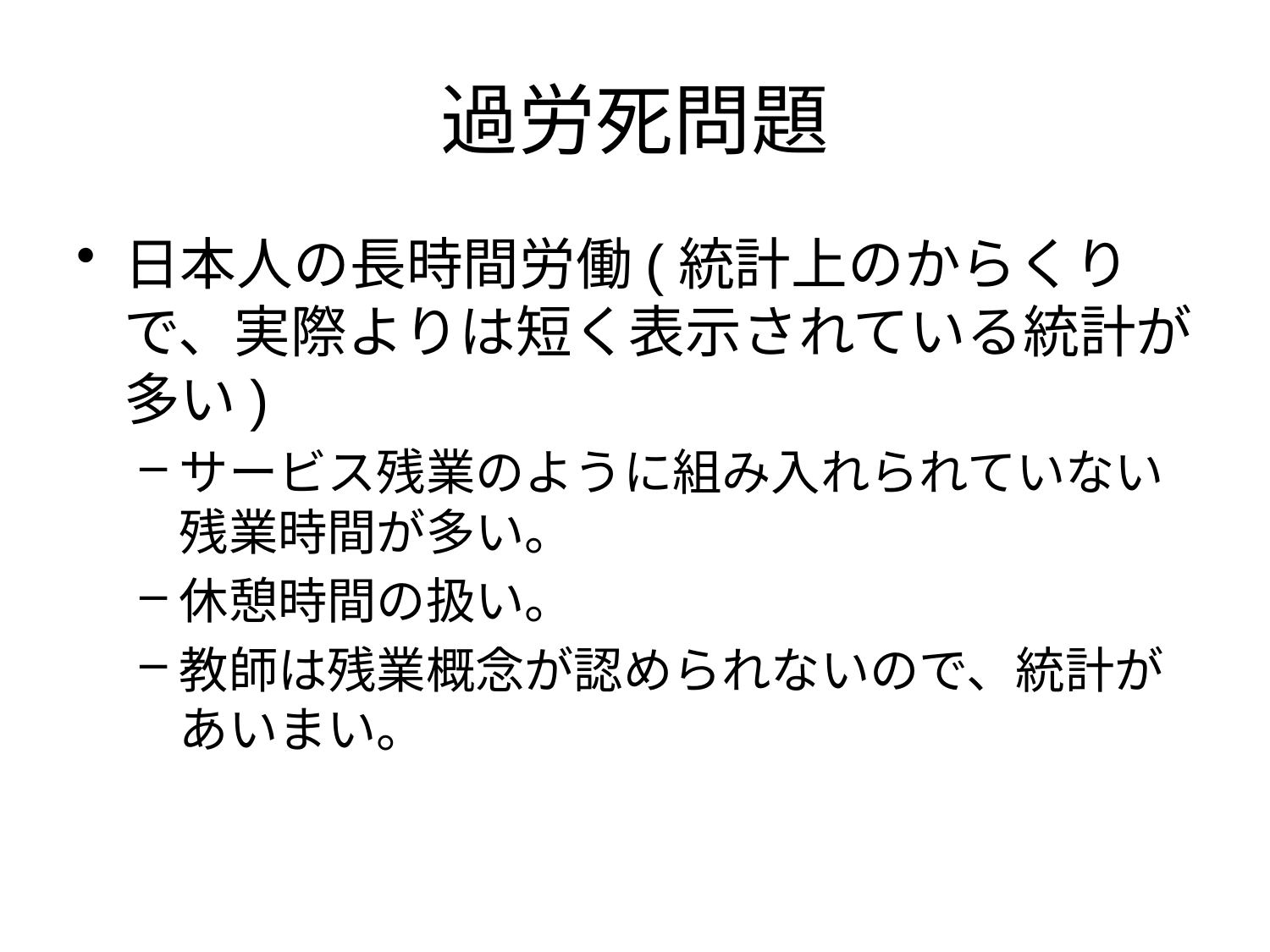

# 過労死問題
日本人の長時間労働(統計上のからくりで、実際よりは短く表示されている統計が多い)
サービス残業のように組み入れられていない残業時間が多い。
休憩時間の扱い。
教師は残業概念が認められないので、統計があいまい。